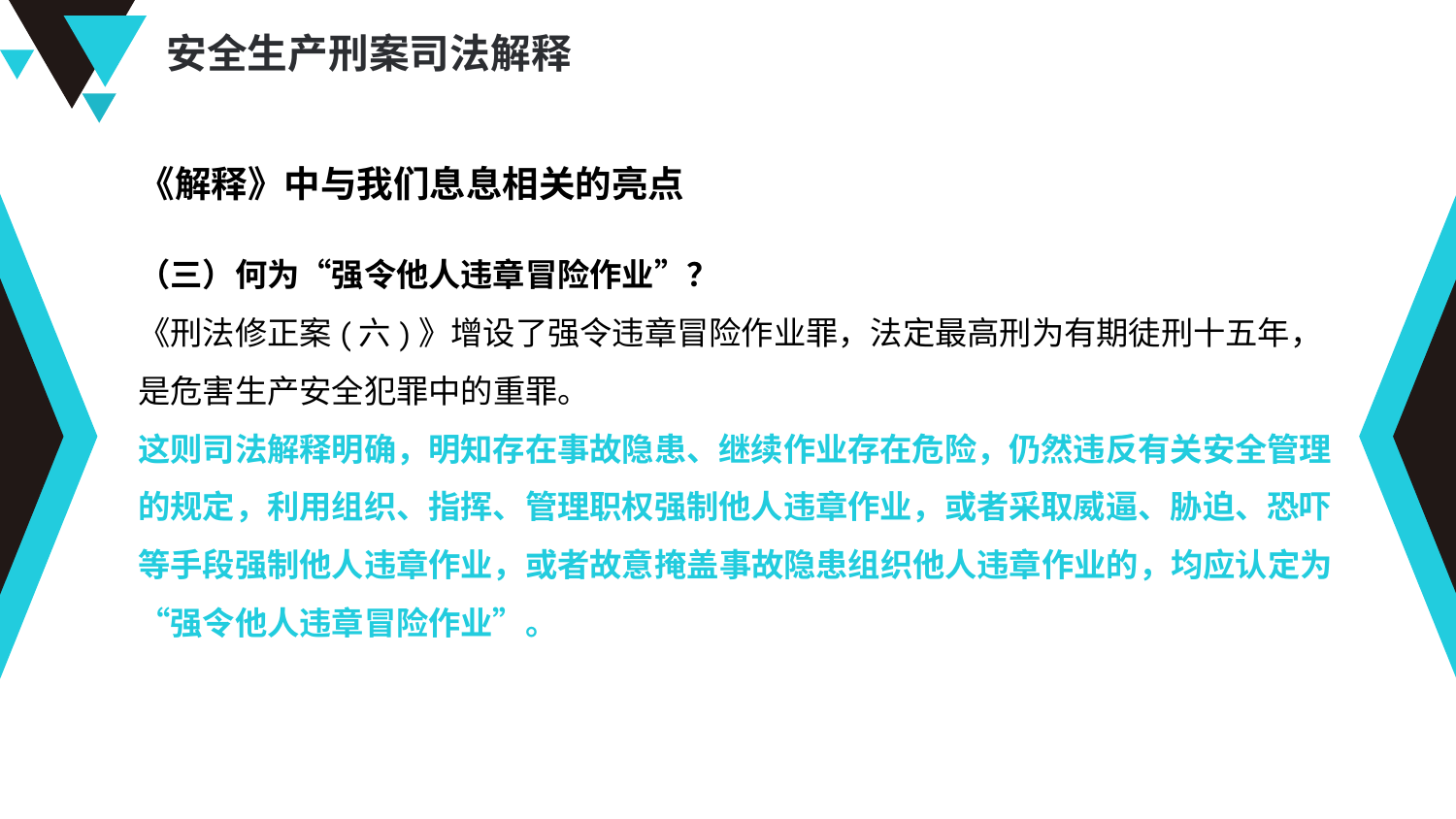

安全生产刑案司法解释
《解释》中与我们息息相关的亮点

（三）何为“强令他人违章冒险作业”？
《刑法修正案(六)》增设了强令违章冒险作业罪，法定最高刑为有期徒刑十五年，是危害生产安全犯罪中的重罪。
这则司法解释明确，明知存在事故隐患、继续作业存在危险，仍然违反有关安全管理的规定，利用组织、指挥、管理职权强制他人违章作业，或者采取威逼、胁迫、恐吓等手段强制他人违章作业，或者故意掩盖事故隐患组织他人违章作业的，均应认定为“强令他人违章冒险作业”。